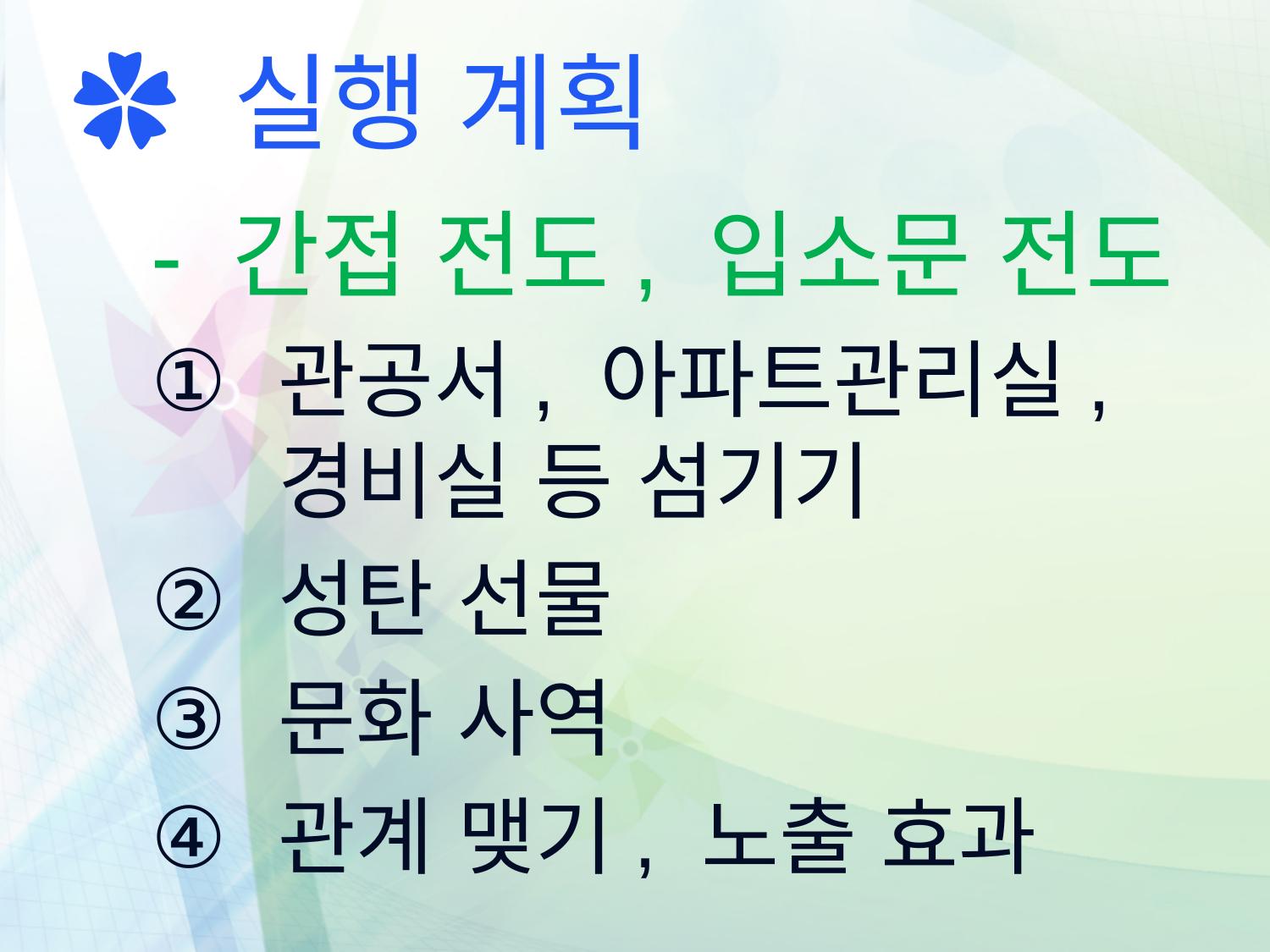

✿ 실행 계획
- 간접 전도, 입소문 전도
관공서, 아파트관리실, 경비실 등 섬기기
성탄 선물
문화 사역
관계 맺기, 노출 효과